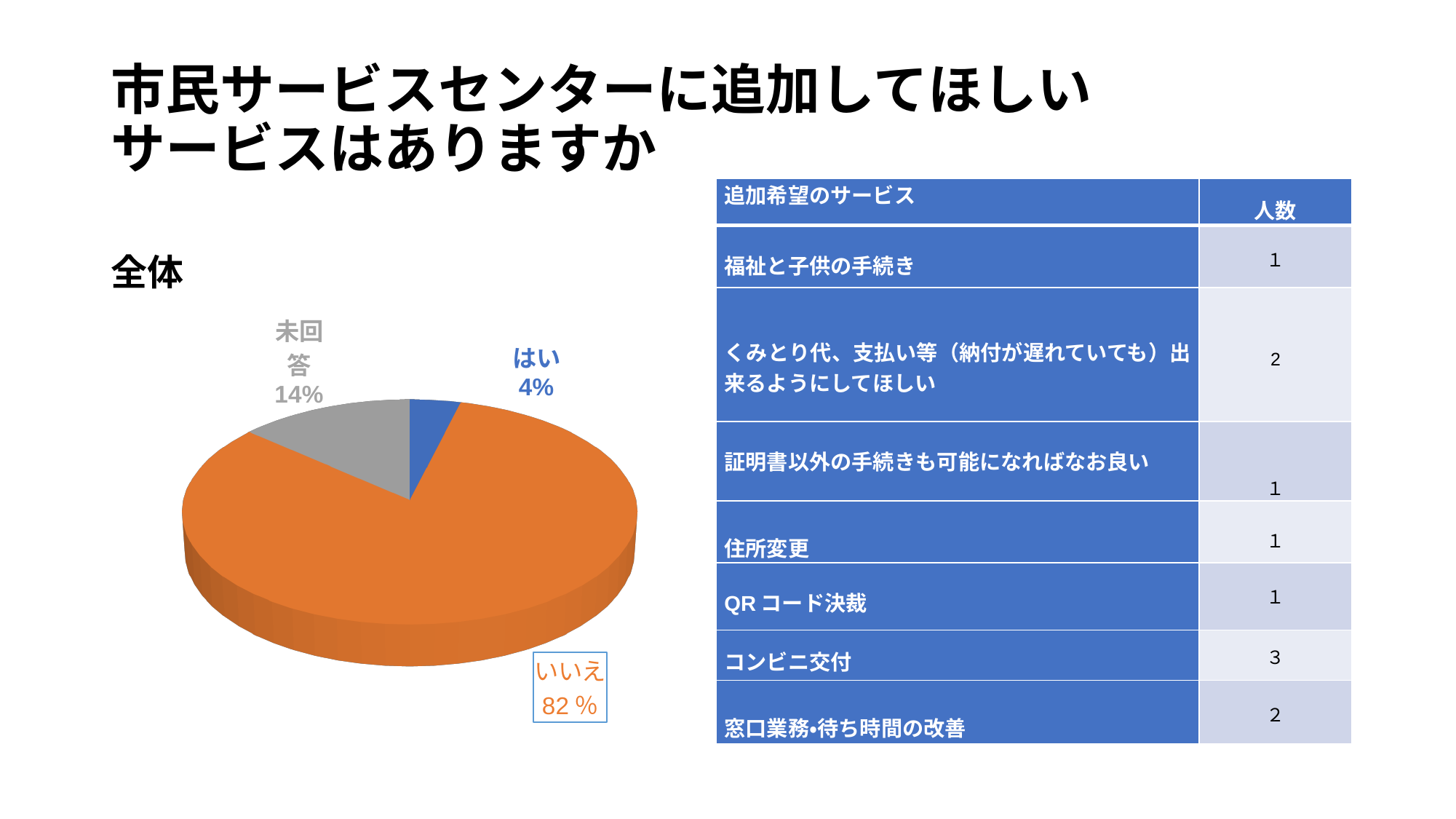

# 市民サービスセンターに追加してほしい サービスはありますか
| 追加希望のサービス | 人数 |
| --- | --- |
| 福祉と子供の手続き | １ |
| くみとり代、支払い等（納付が遅れていても）出来るようにしてほしい | 2 |
| 証明書以外の手続きも可能になればなお良い | １ |
| 住所変更 | １ |
| QRコード決裁 | １ |
| コンビニ交付 | ３ |
| 窓口業務・待ち時間の改善 | ２ |

全体
|  |  |  |
| --- | --- | --- |
|  |  |  |
|  |  |  |
|  |  |  |
|  |  |  |
|  |  |  |
|  |  |  |
|  |  |  |
| --- | --- | --- |
|  |  |  |
|  |  |  |
|  |  |  |
|  |  |  |
|  |  |  |
|  |  |  |

[unsupported chart]